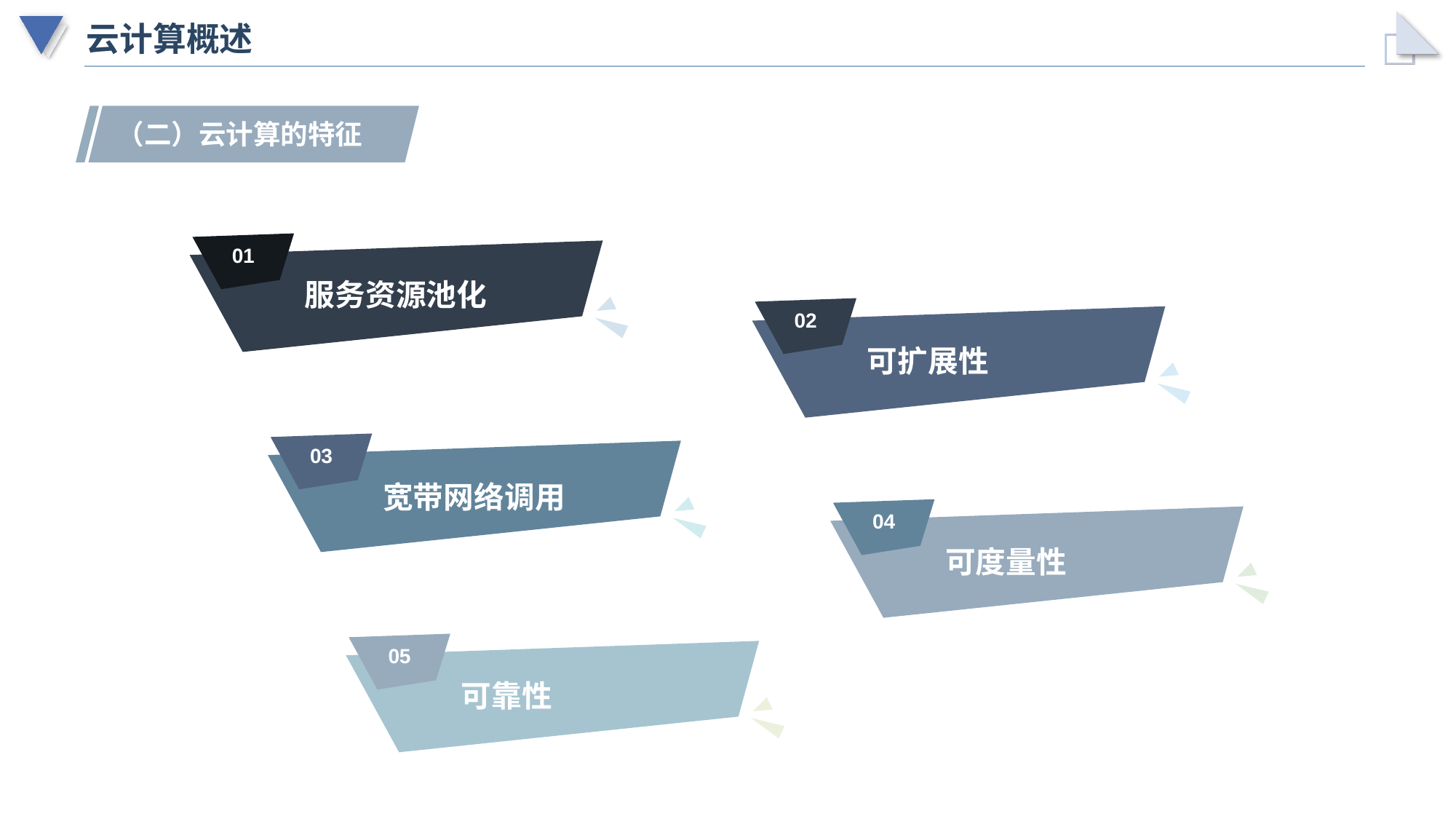

# 云计算概述

（二）云计算的特征

01

服务资源池化

02

可扩展性

03

宽带网络调用

04

可度量性

05

可靠性